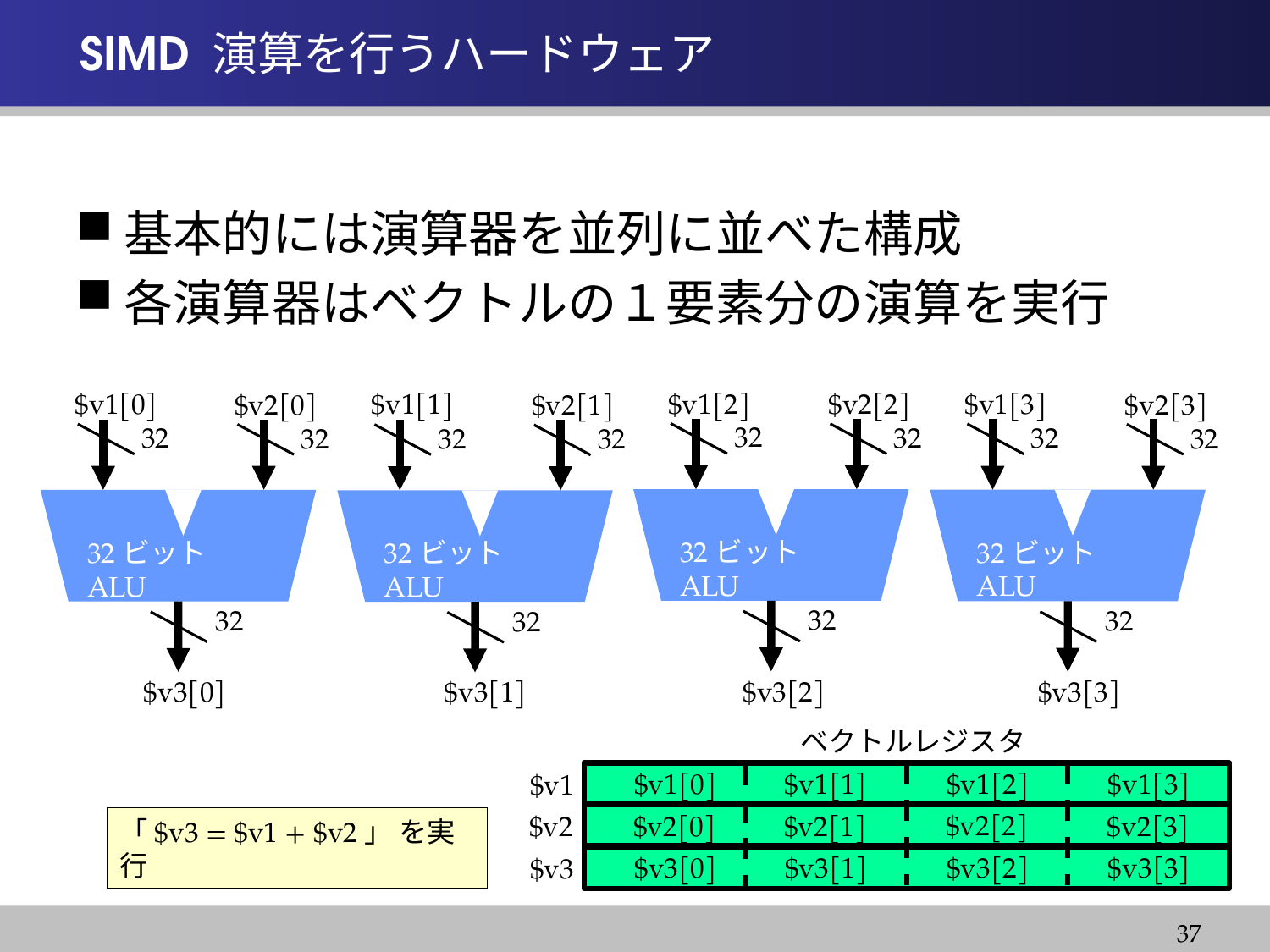

# SIMD 演算を行うハードウェア
基本的には演算器を並列に並べた構成
各演算器はベクトルの１要素分の演算を実行
$v1[2]
$v1[0]
$v1[3]
$v1[1]
$v2[2]
$v2[0]
$v2[3]
$v2[1]
32
32
32
32
32
32
32
32

32ビット ALU
32ビット ALU
32ビット ALU
32ビット ALU
32
32
32
32
$v3[2]
$v3[0]
$v3[3]
$v3[1]
ベクトルレジスタ
$v1[2]
$v1[0]
$v1[3]
$v1[1]
$v1

$v2[2]
$v2[0]
$v2[3]
$v2[1]
$v2

「$v3 = $v1 + $v2」 を実行
$v3[2]
$v3[0]
$v3[3]
$v3[1]
$v3

37